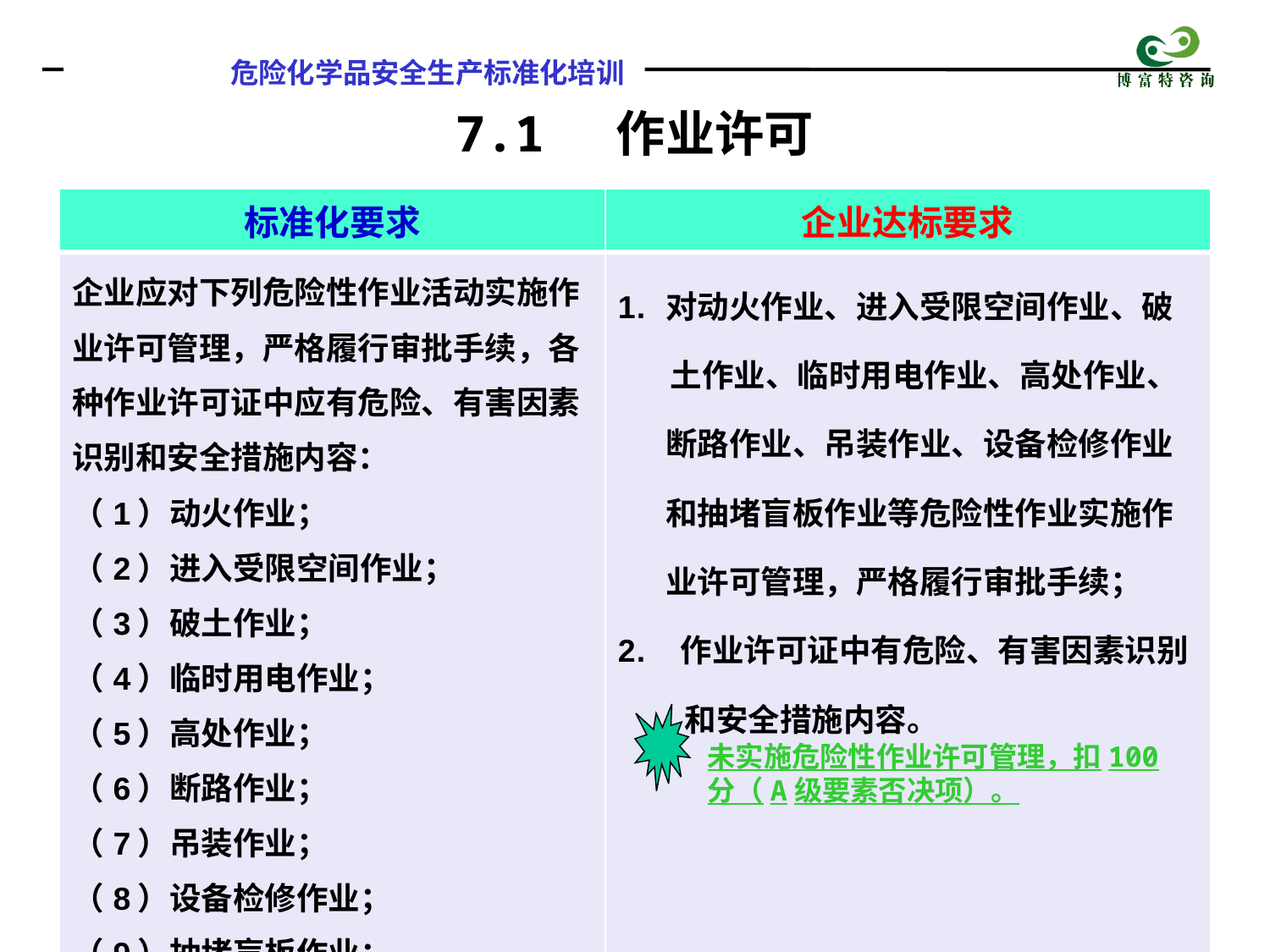

7.1  作业许可

| 标准化要求 | 企业达标要求 |
| --- | --- |
| 企业应对下列危险性作业活动实施作业许可管理，严格履行审批手续，各种作业许可证中应有危险、有害因素识别和安全措施内容： （1）动火作业； （2）进入受限空间作业； （3）破土作业； （4）临时用电作业； （5）高处作业； （6）断路作业； （7）吊装作业； （8）设备检修作业； （9）抽堵盲板作业； （10）其他危险性作业。 | 对动火作业、进入受限空间作业、破 土作业、临时用电作业、高处作业、断路作业、吊装作业、设备检修作业和抽堵盲板作业等危险性作业实施作业许可管理，严格履行审批手续； 作业许可证中有危险、有害因素识别 和安全措施内容。 |

未实施危险性作业许可管理，扣100分（A级要素否决项）。